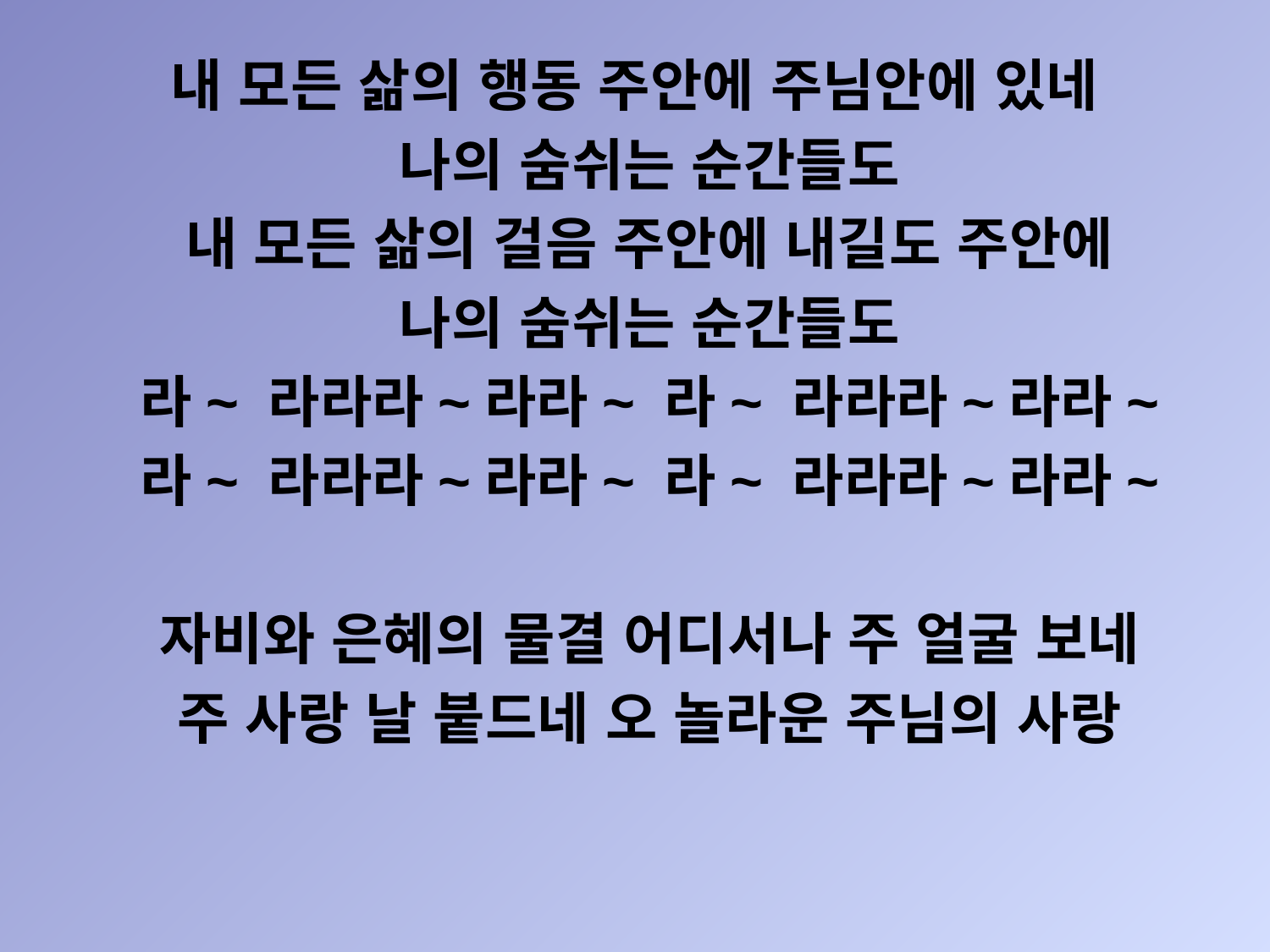

내 모든 삶의 행동 주안에 주님안에 있네
 나의 숨쉬는 순간들도
 내 모든 삶의 걸음 주안에 내길도 주안에
 나의 숨쉬는 순간들도
 라~ 라라라~라라~ 라~ 라라라~라라~
 라~ 라라라~라라~ 라~ 라라라~라라~

 자비와 은혜의 물결 어디서나 주 얼굴 보네
 주 사랑 날 붙드네 오 놀라운 주님의 사랑